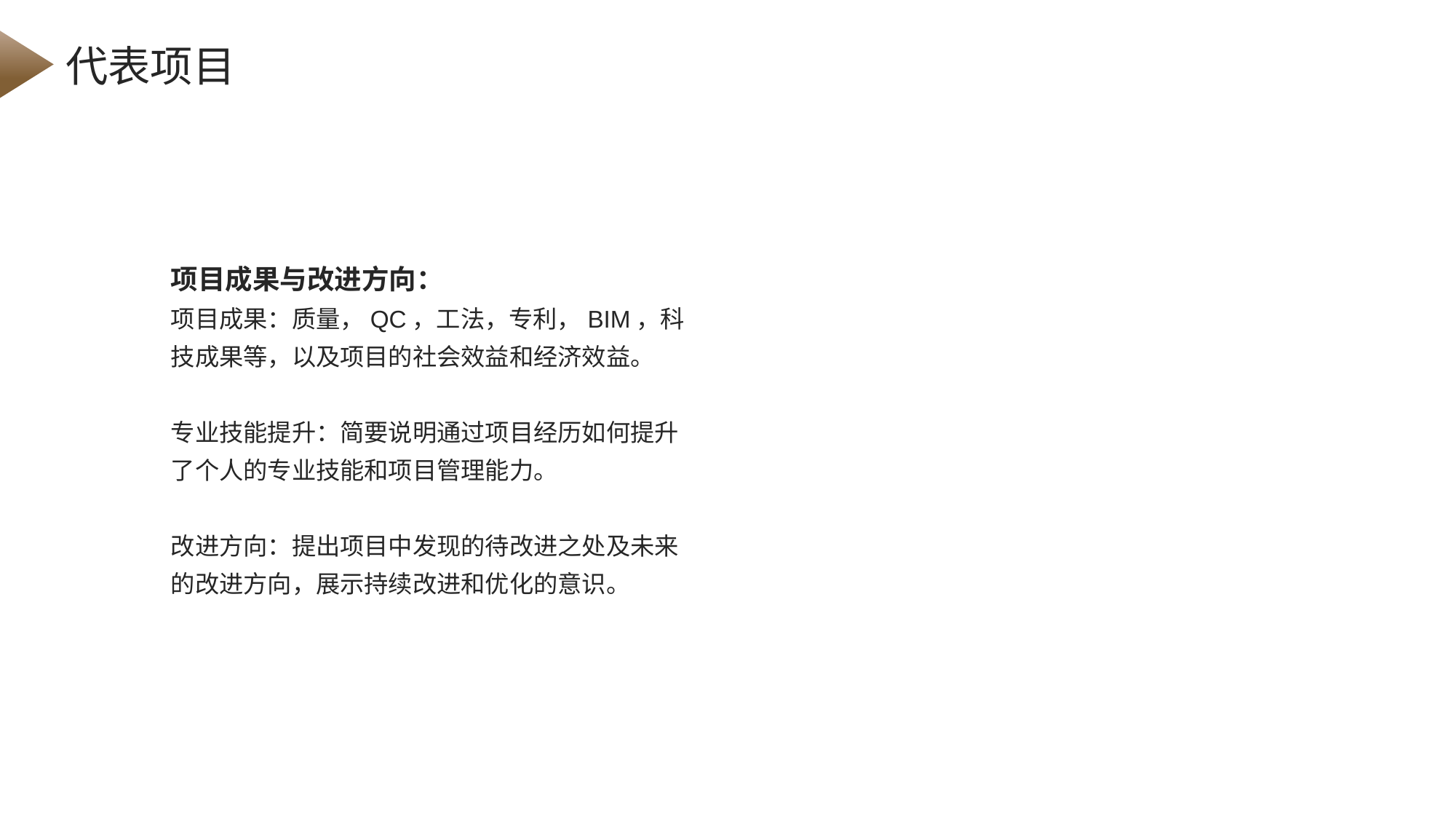

代表项目
项目成果与改进方向：
项目成果：质量，QC，工法，专利，BIM，科技成果等，以及项目的社会效益和经济效益。

专业技能提升：简要说明通过项目经历如何提升了个人的专业技能和项目管理能力。

改进方向：提出项目中发现的待改进之处及未来的改进方向，展示持续改进和优化的意识。
注：页面可微调，页面所列文字仅为提示，可根据项目自行调整内容，增加图表等内容丰富页面